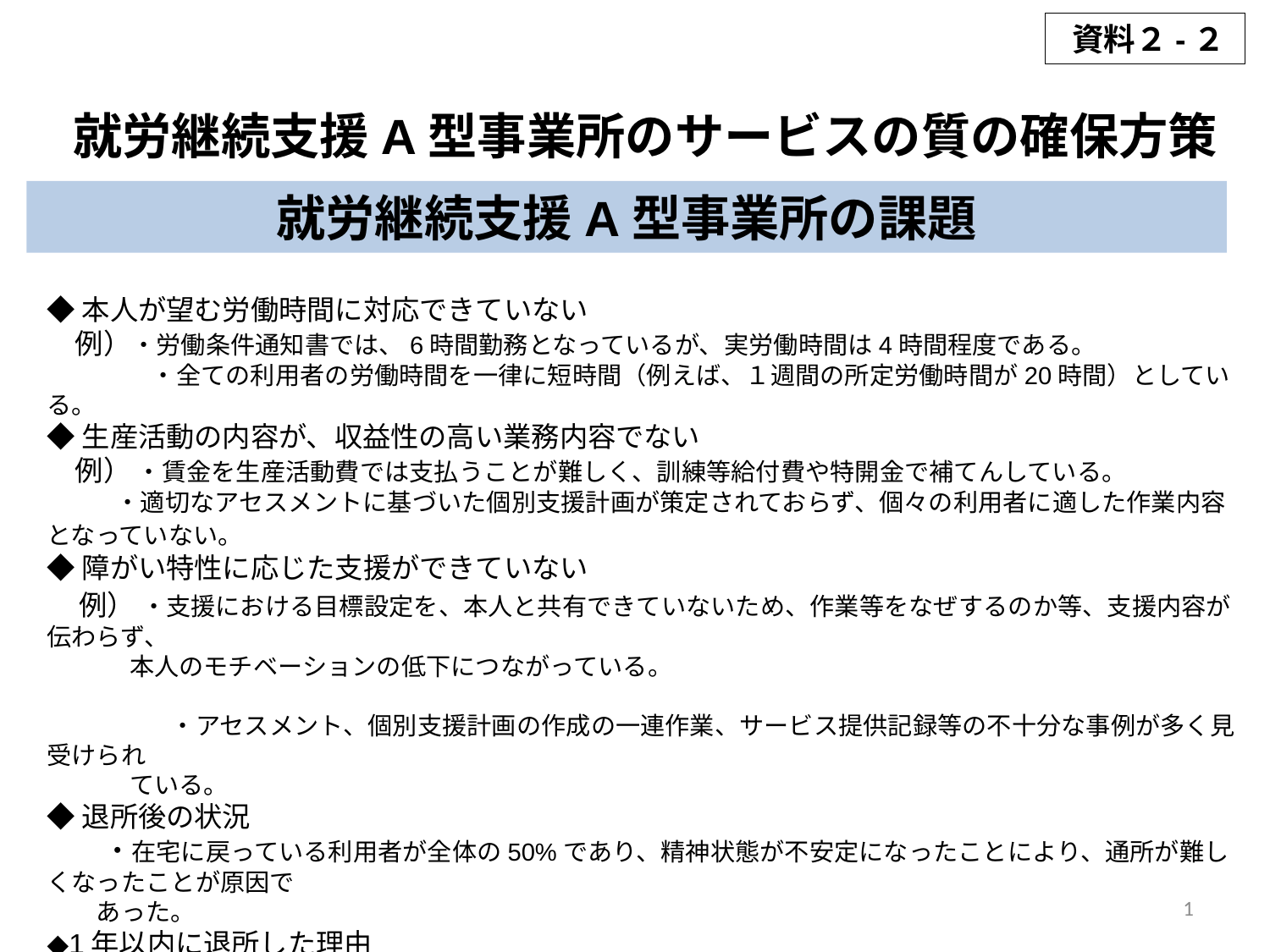

資料２-２
就労継続支援A型事業所のサービスの質の確保方策
就労継続支援A型事業所の課題
◆本人が望む労働時間に対応できていない
　例）・労働条件通知書では、6時間勤務となっているが、実労働時間は4時間程度である。
　　　　 ・全ての利用者の労働時間を一律に短時間（例えば、１週間の所定労働時間が20時間）としている。
◆生産活動の内容が、収益性の高い業務内容でない
　例） ・賃金を生産活動費では支払うことが難しく、訓練等給付費や特開金で補てんしている。
　        ・適切なアセスメントに基づいた個別支援計画が策定されておらず、個々の利用者に適した作業内容となっていない。
◆障がい特性に応じた支援ができていない
　例） ・支援における目標設定を、本人と共有できていないため、作業等をなぜするのか等、支援内容が伝わらず、
　　      本人のモチベーションの低下につながっている。
　　　　　・アセスメント、個別支援計画の作成の一連作業、サービス提供記録等の不十分な事例が多く見受けられ
　　      ている。
◆退所後の状況
　　・在宅に戻っている利用者が全体の50%であり、精神状態が不安定になったことにより、通所が難しくなったことが原因で
　　あった。
◆1年以内に退所した理由
　　・利用者の多くが精神障がい者であるが、その病状に対する知識、理解度が低く、生活支援が充分に行われていないた
　　め、1年もたたずに退所している者が６８％、1年超え、2年以下は２２％、3年以上は１０％となっている。
1